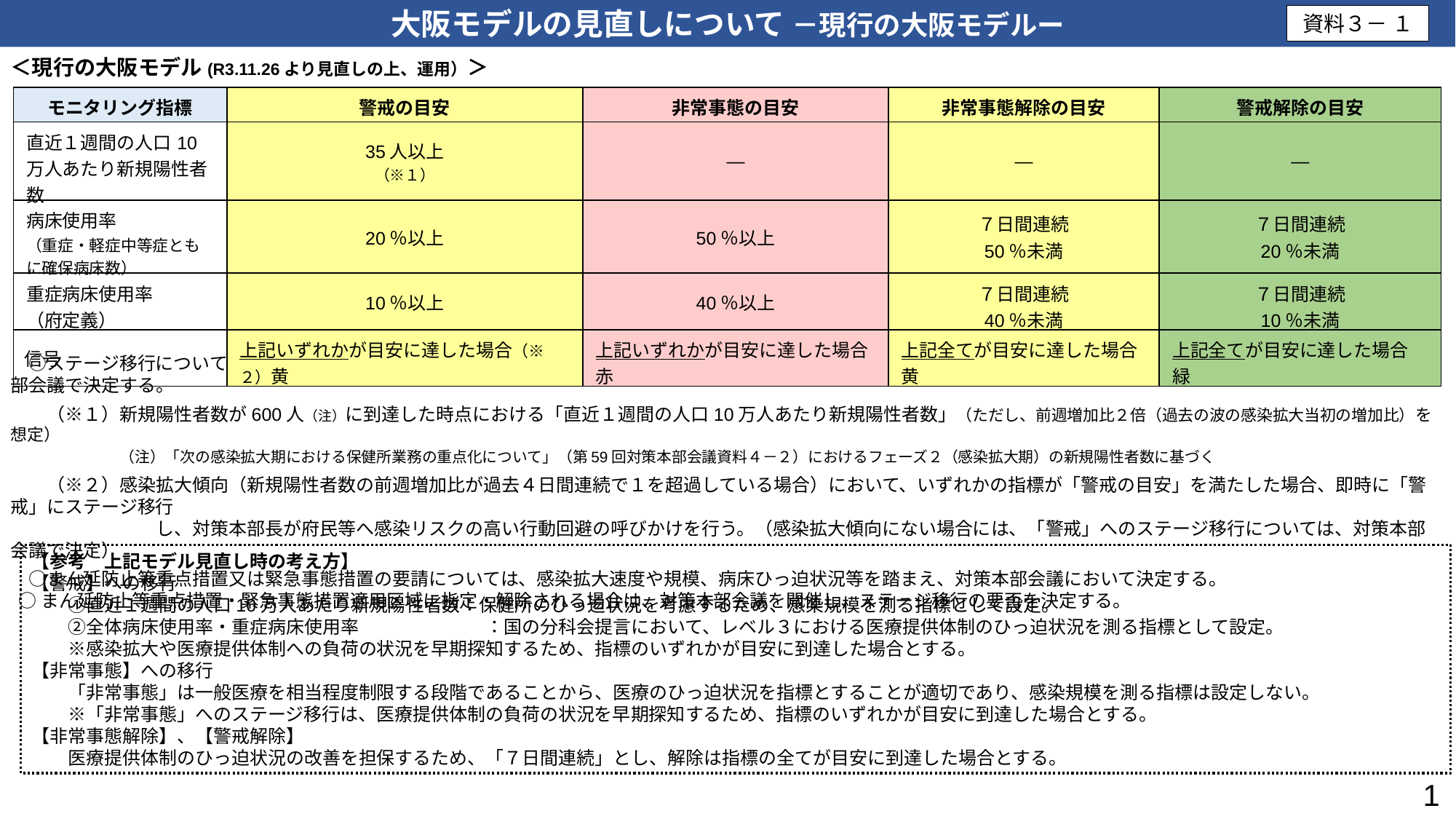

大阪モデルの見直しについて －現行の大阪モデルー
資料３－ １
＜現行の大阪モデル(R3.11.26より見直しの上、運用）＞
| モニタリング指標 | 警戒の目安 | 非常事態の目安 | 非常事態解除の目安 | 警戒解除の目安 |
| --- | --- | --- | --- | --- |
| 直近１週間の人口10万人あたり新規陽性者数 | 35人以上 （※１） | ― | ― | ― |
| 病床使用率 （重症・軽症中等症ともに確保病床数） | 20％以上 | 50％以上 | ７日間連続 50％未満 | ７日間連続 20％未満 |
| 重症病床使用率 （府定義） | 10％以上 | 40％以上 | ７日間連続 40％未満 | ７日間連続 10％未満 |
| 信号 | 上記いずれかが目安に達した場合（※２）黄 | 上記いずれかが目安に達した場合 赤 | 上記全てが目安に達した場合 黄 | 上記全てが目安に達した場合 緑 |
　○ステージ移行については、指標の目安の到達状況を踏まえつつ、感染状況や医療提供体制の状況、感染拡大の契機も十分に考慮し、専門家の意見を聴取したうえで、対策本部会議で決定する。

　　（※１）新規陽性者数が600人（注）に到達した時点における「直近１週間の人口10万人あたり新規陽性者数」（ただし、前週増加比２倍（過去の波の感染拡大当初の増加比）を想定）
　　　　　　（注）「次の感染拡大期における保健所業務の重点化について」（第59回対策本部会議資料４－２）におけるフェーズ２（感染拡大期）の新規陽性者数に基づく

　　（※２）感染拡大傾向（新規陽性者数の前週増加比が過去４日間連続で１を超過している場合）において、いずれかの指標が「警戒の目安」を満たした場合、即時に「警戒」にステージ移行
　　　　　　　　し、対策本部長が府民等へ感染リスクの高い行動回避の呼びかけを行う。（感染拡大傾向にない場合には、「警戒」へのステージ移行については、対策本部会議で決定）

　○まん延防止等重点措置又は緊急事態措置の要請については、感染拡大速度や規模、病床ひっ迫状況等を踏まえ、対策本部会議において決定する。
  ○まん延防止等重点措置・緊急事態措置適用区域に指定・解除される場合は、対策本部会議を開催し、ステージ移行の要否を決定する。
【参考　上記モデル見直し時の考え方】
【警戒】への移行
　　①直近１週間の人口10万人あたり新規陽性者数：保健所のひっ迫状況を考慮するため、感染規模を測る指標として設定。
　　②全体病床使用率・重症病床使用率　　　　　　　：国の分科会提言において、レベル３における医療提供体制のひっ迫状況を測る指標として設定。
　　※感染拡大や医療提供体制への負荷の状況を早期探知するため、指標のいずれかが目安に到達した場合とする。
【非常事態】への移行
　　「非常事態」は一般医療を相当程度制限する段階であることから、医療のひっ迫状況を指標とすることが適切であり、感染規模を測る指標は設定しない。
　　※「非常事態」へのステージ移行は、医療提供体制の負荷の状況を早期探知するため、指標のいずれかが目安に到達した場合とする。
【非常事態解除】、【警戒解除】
　　医療提供体制のひっ迫状況の改善を担保するため、「７日間連続」とし、解除は指標の全てが目安に到達した場合とする。
1